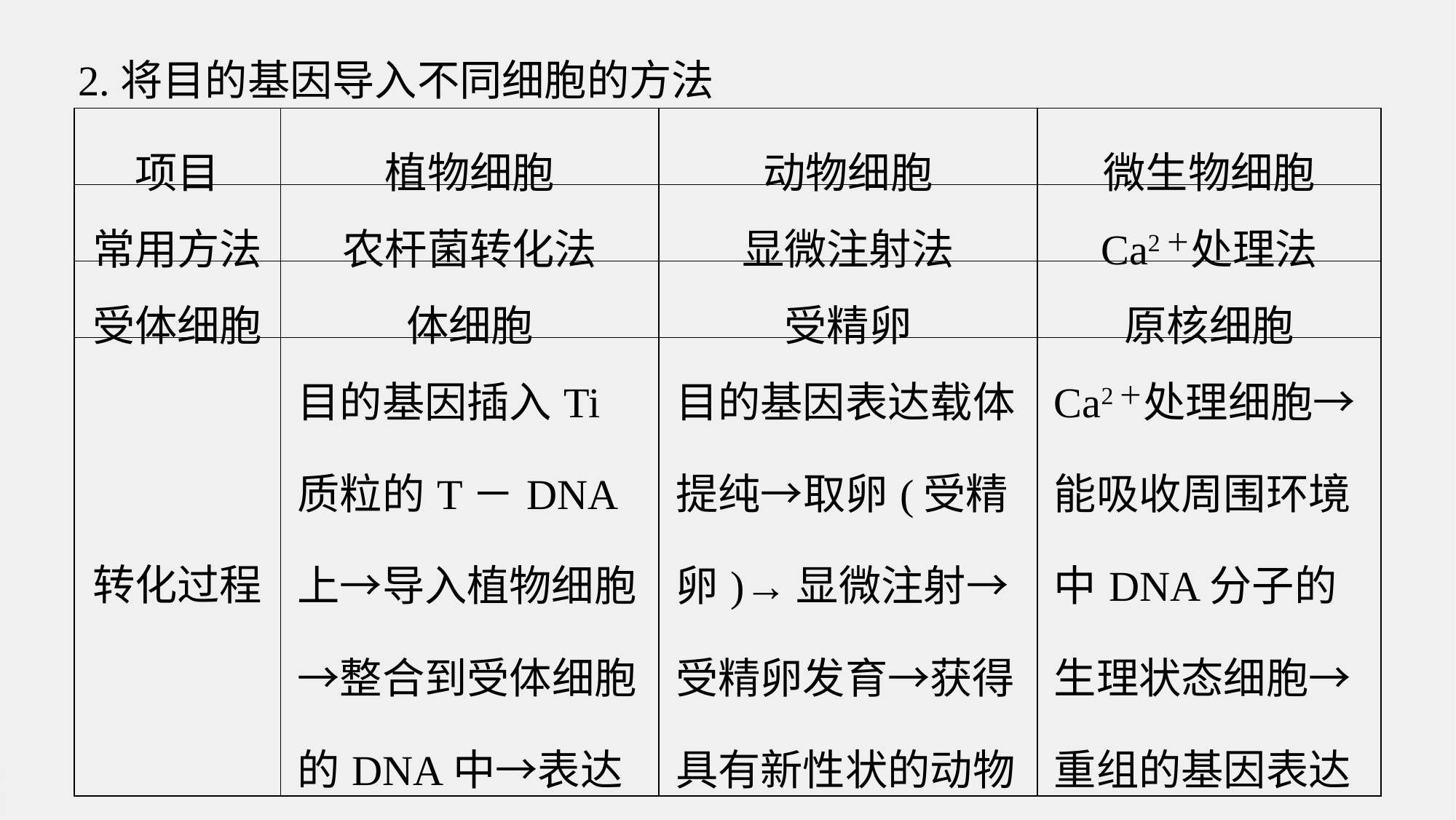

2.将目的基因导入不同细胞的方法
| 项目 | 植物细胞 | 动物细胞 | 微生物细胞 |
| --- | --- | --- | --- |
| 常用方法 | 农杆菌转化法 | 显微注射法 | Ca2＋处理法 |
| 受体细胞 | 体细胞 | 受精卵 | 原核细胞 |
| 转化过程 | 目的基因插入Ti质粒的T－DNA上→导入植物细胞→整合到受体细胞的DNA中→表达 | 目的基因表达载体提纯→取卵(受精卵)→显微注射→受精卵发育→获得具有新性状的动物 | Ca2＋处理细胞→能吸收周围环境中DNA分子的生理状态细胞→重组的基因表达载体导入细胞中 |